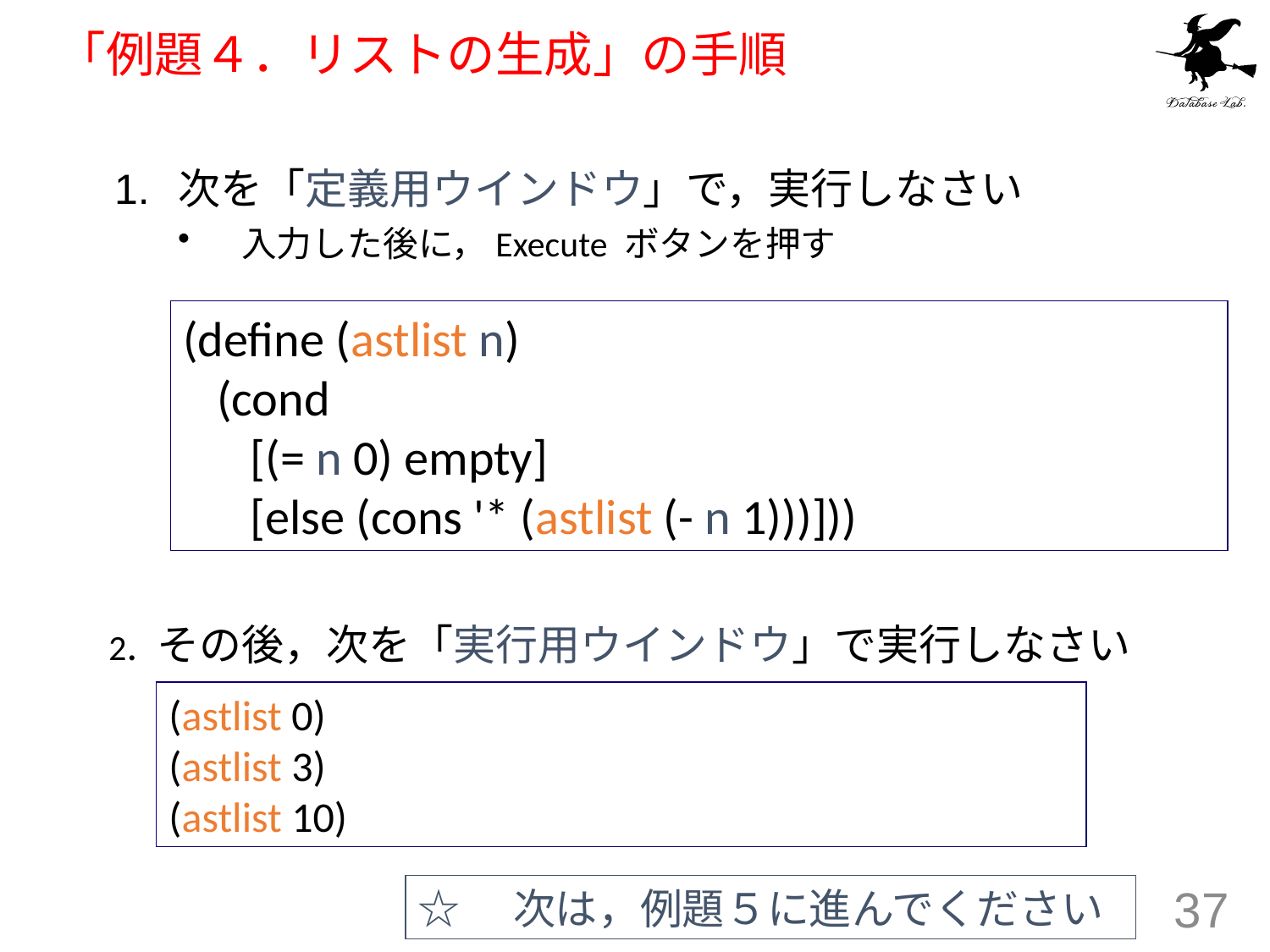

# 「例題４．リストの生成」の手順
次を「定義用ウインドウ」で，実行しなさい
入力した後に，Execute ボタンを押す
(define (astlist n)
   (cond
      [(= n 0) empty]
      [else (cons '* (astlist (- n 1)))]))
2. その後，次を「実行用ウインドウ」で実行しなさい
(astlist 0)
(astlist 3)
(astlist 10)
☆　次は，例題５に進んでください
37